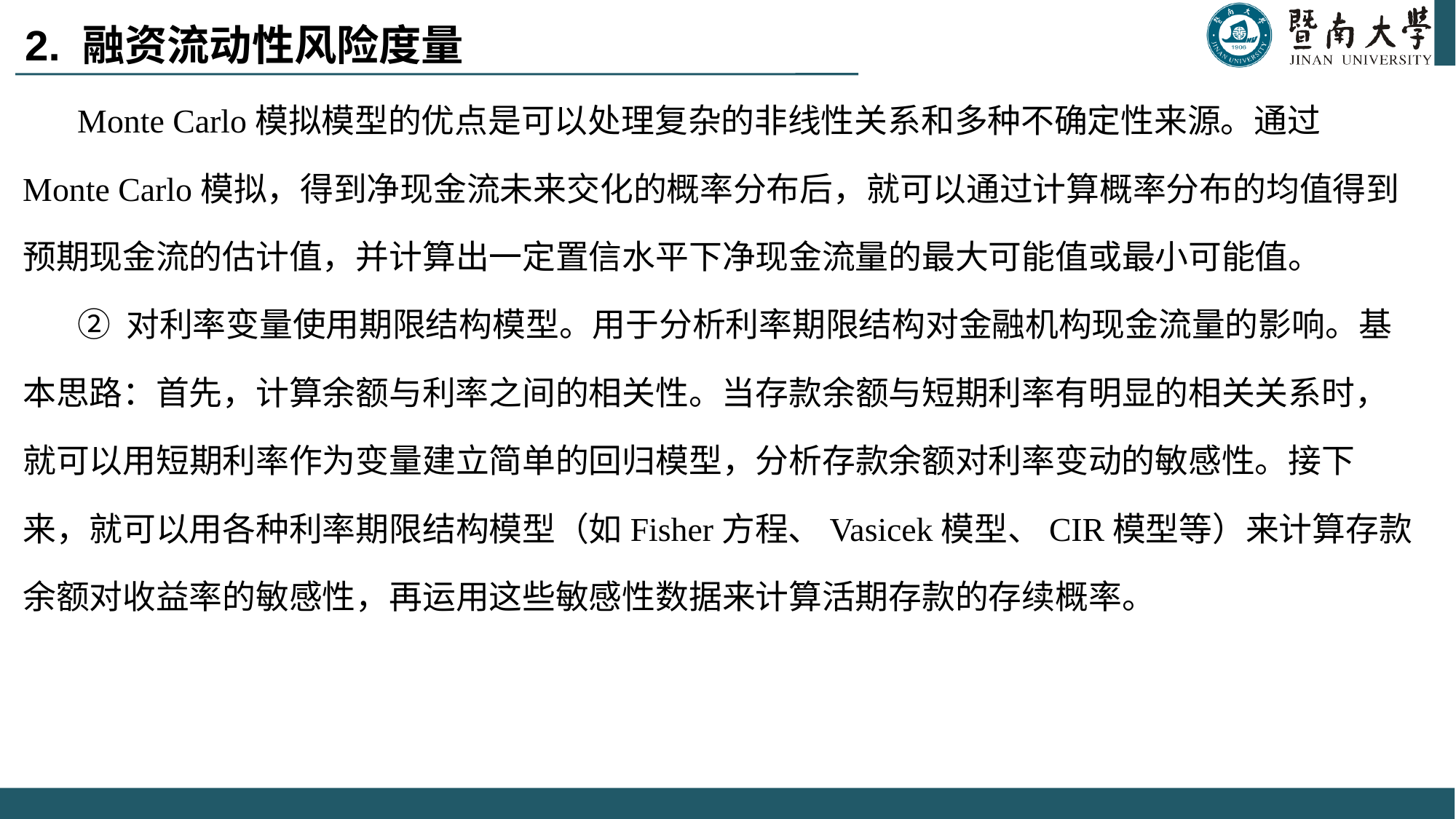

# 2. 融资流动性风险度量

Monte Carlo模拟模型的优点是可以处理复杂的非线性关系和多种不确定性来源。通过Monte Carlo模拟，得到净现金流未来交化的概率分布后，就可以通过计算概率分布的均值得到预期现金流的估计值，并计算出一定置信水平下净现金流量的最大可能值或最小可能值。
② 对利率变量使用期限结构模型。用于分析利率期限结构对金融机构现金流量的影响。基本思路：首先，计算余额与利率之间的相关性。当存款余额与短期利率有明显的相关关系时，就可以用短期利率作为变量建立简单的回归模型，分析存款余额对利率变动的敏感性。接下来，就可以用各种利率期限结构模型（如Fisher方程、Vasicek模型、CIR模型等）来计算存款余额对收益率的敏感性，再运用这些敏感性数据来计算活期存款的存续概率。